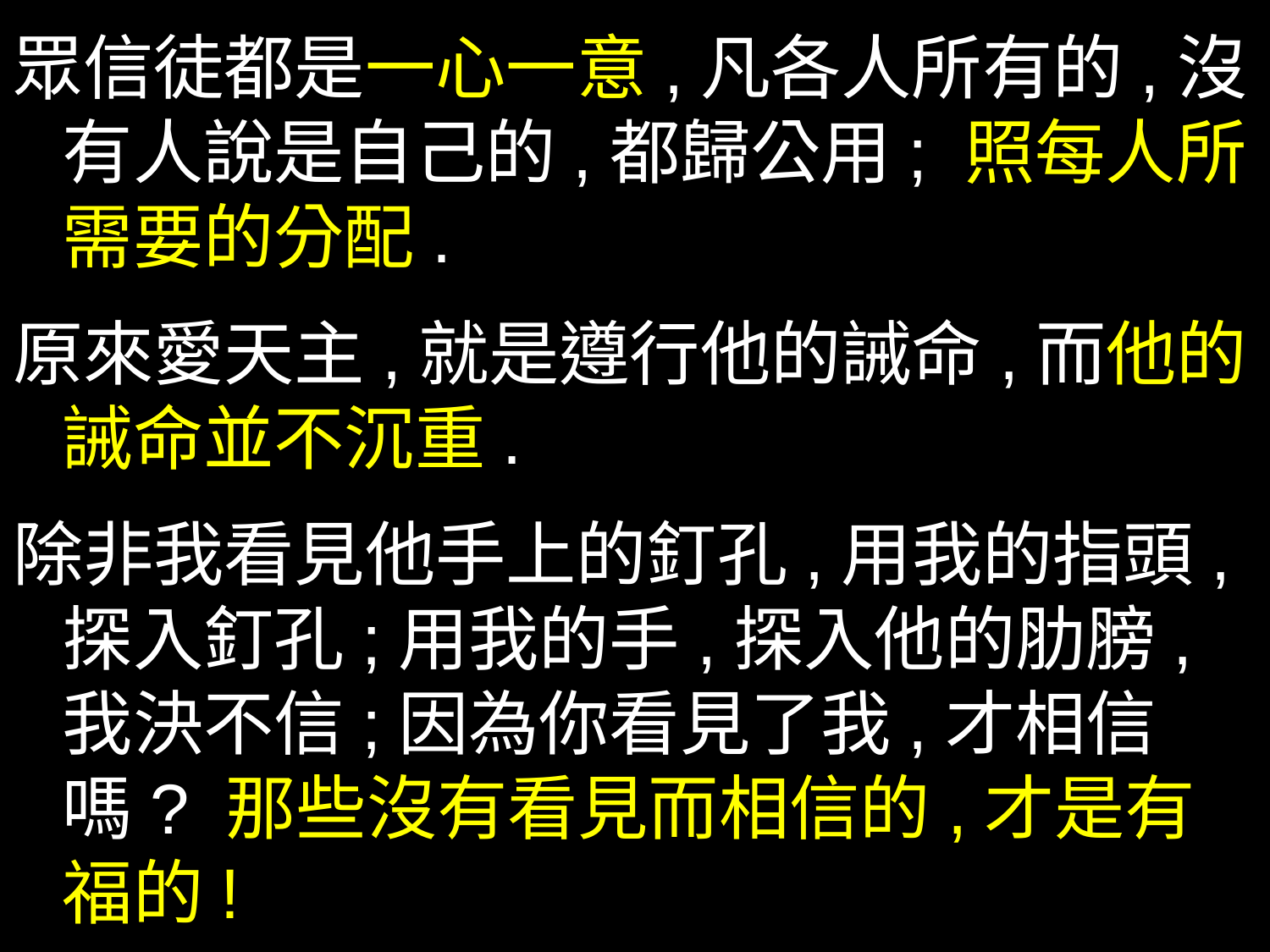

眾信徒都是一心一意,凡各人所有的,沒有人說是自己的,都歸公用; 照每人所需要的分配.
原來愛天主,就是遵行他的誡命,而他的誡命並不沉重.
除非我看見他手上的釘孔,用我的指頭,探入釘孔;用我的手,探入他的肋膀,我決不信;因為你看見了我,才相信嗎? 那些沒有看見而相信的,才是有福的!